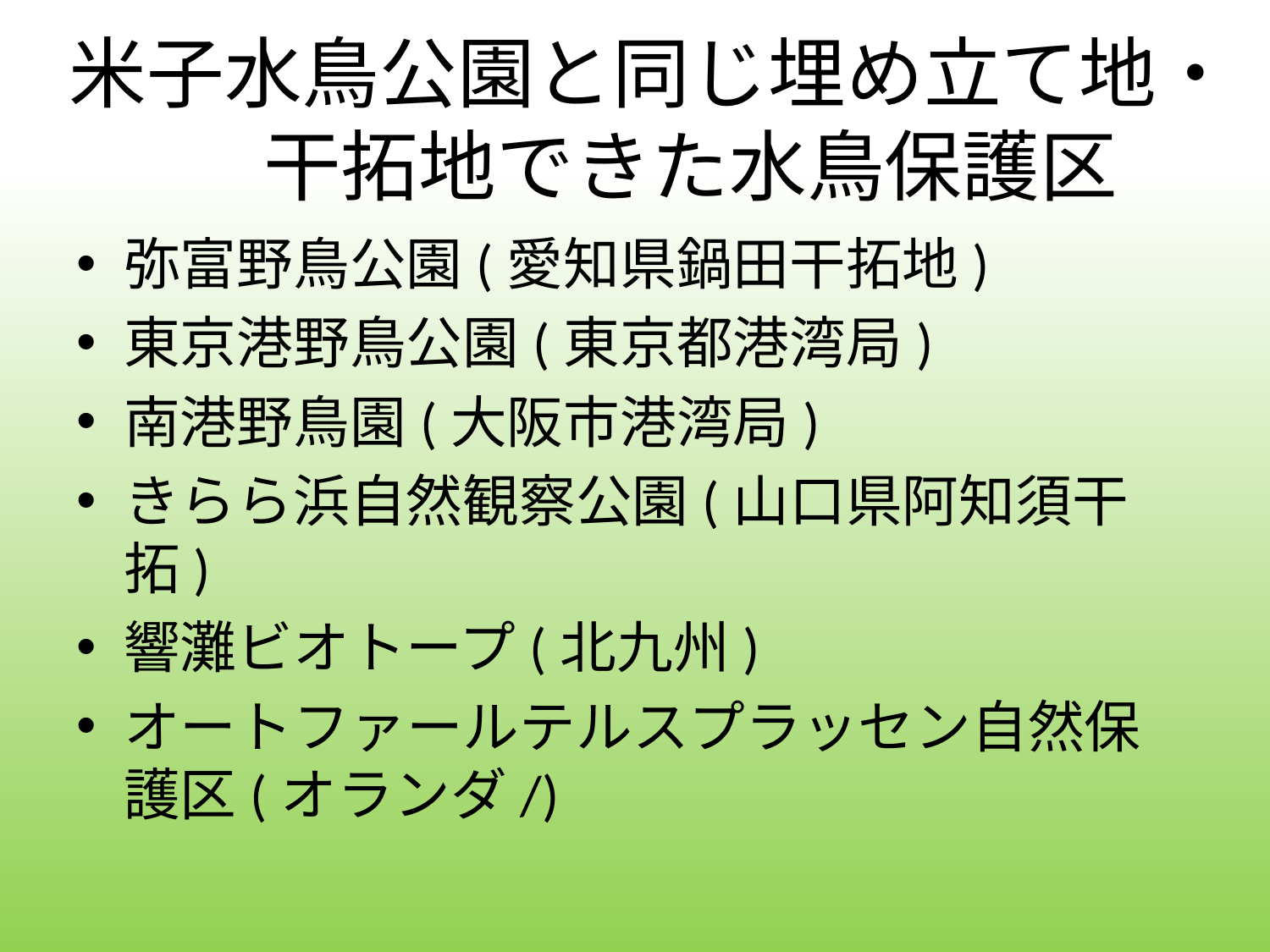

# 米子水鳥公園と同じ埋め立て地・　干拓地できた水鳥保護区
弥富野鳥公園(愛知県鍋田干拓地)
東京港野鳥公園(東京都港湾局)
南港野鳥園(大阪市港湾局)
きらら浜自然観察公園(山口県阿知須干拓)
響灘ビオトープ(北九州)
オートファールテルスプラッセン自然保護区(オランダ/)